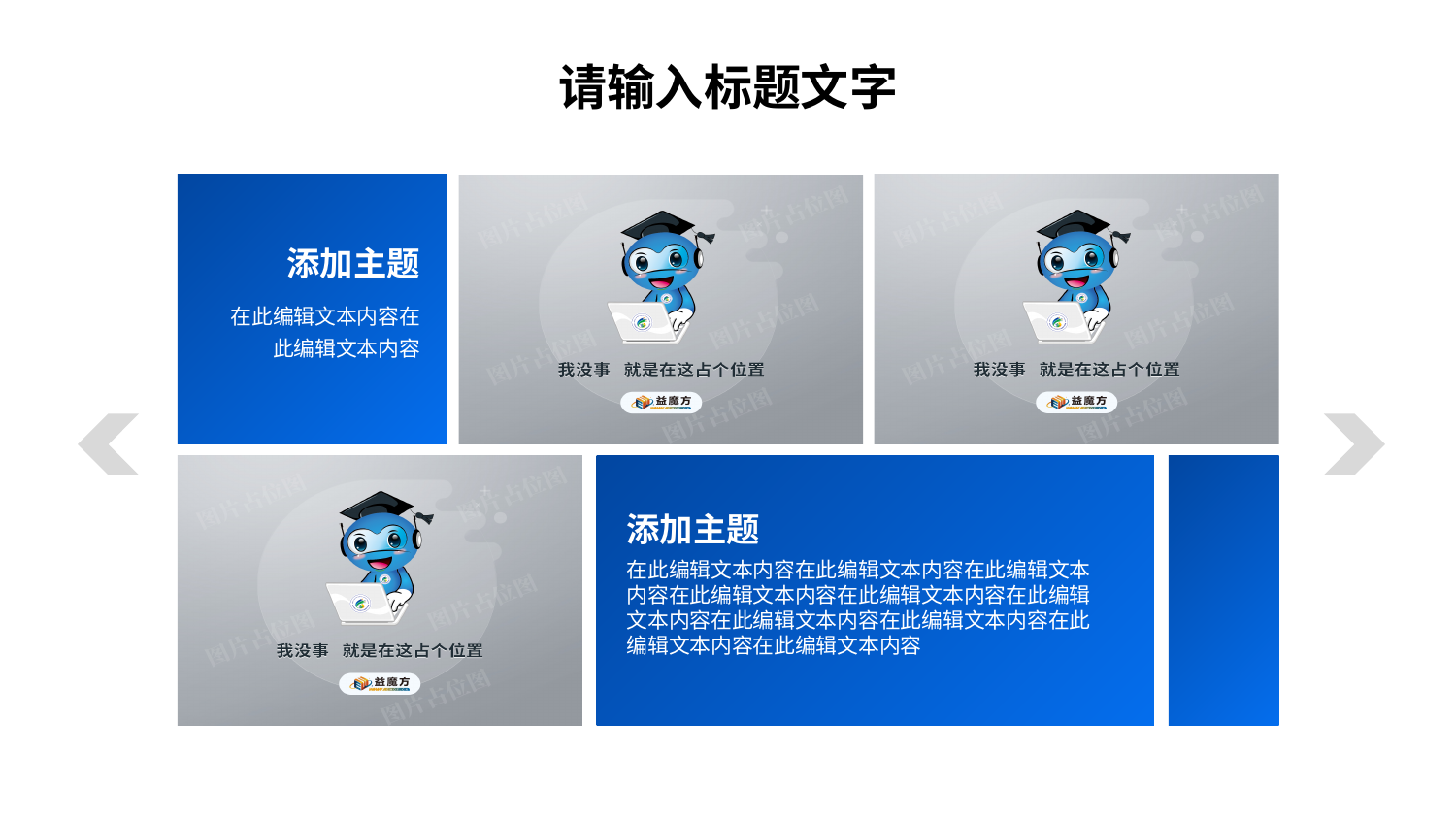

请输入标题文字

添加主题
在此编辑文本内容在此编辑文本内容

添加主题
在此编辑文本内容在此编辑文本内容在此编辑文本内容在此编辑文本内容在此编辑文本内容在此编辑文本内容在此编辑文本内容在此编辑文本内容在此编辑文本内容在此编辑文本内容